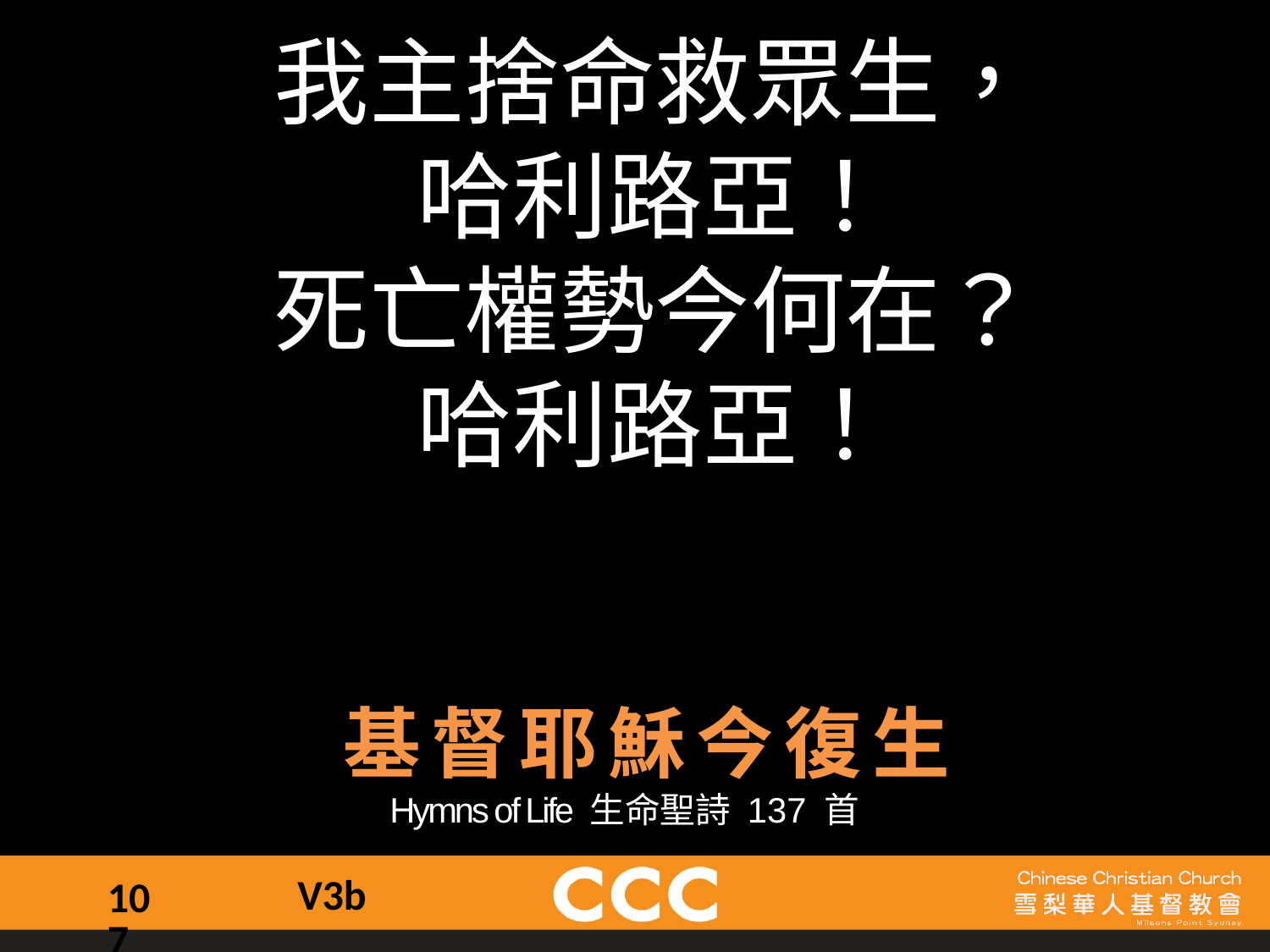

我主捨命救眾生，
哈利路亞！
死亡權勢今何在？
哈利路亞！
基督耶穌今復生
Hymns of Life 生命聖詩 137 首
V3b
107